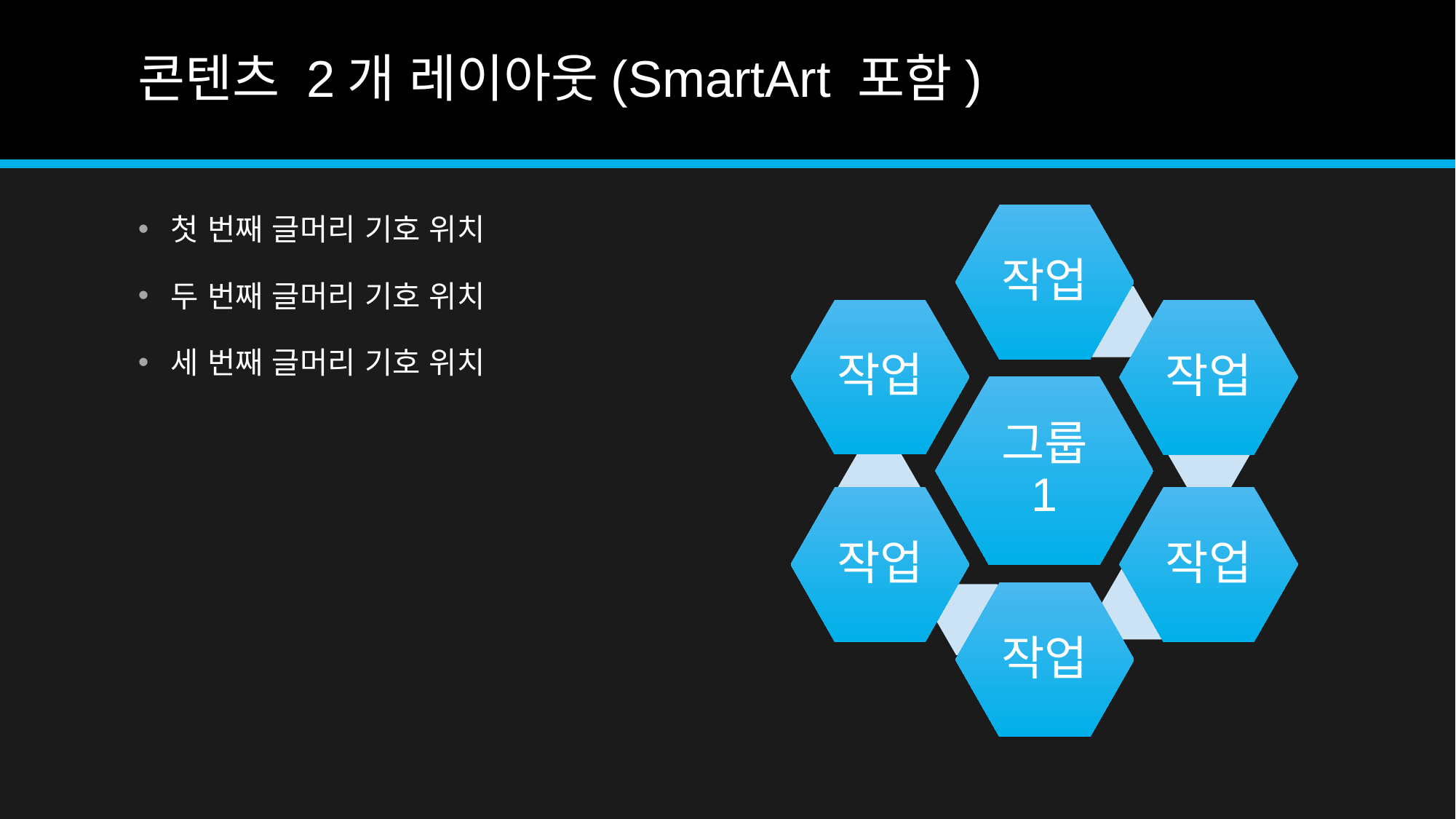

# 콘텐츠 2개 레이아웃(SmartArt 포함)
그룹 1
작업
작업
작업
작업
작업
작업
첫 번째 글머리 기호 위치
두 번째 글머리 기호 위치
세 번째 글머리 기호 위치